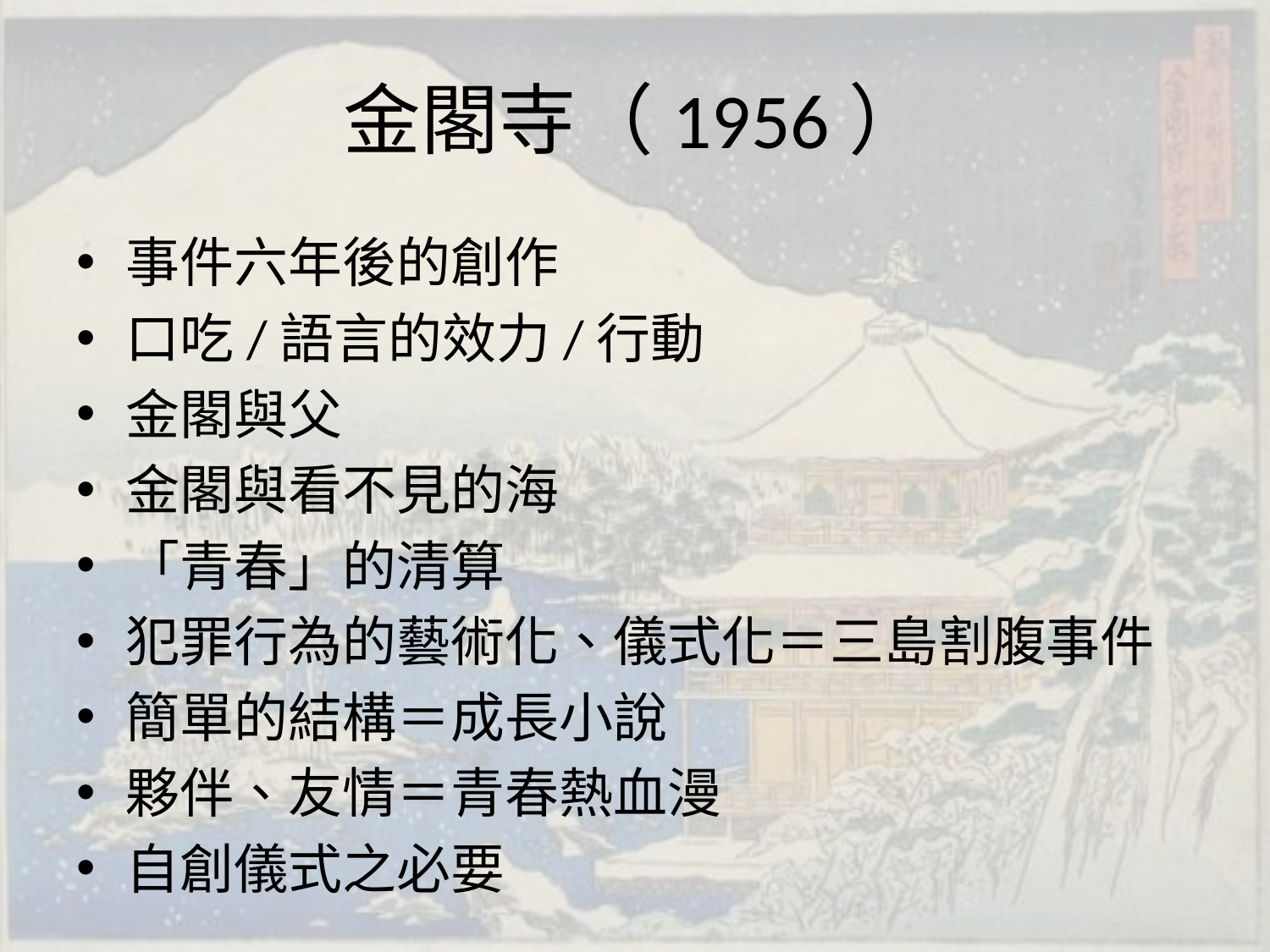

# 金閣寺（1956）
事件六年後的創作
口吃/語言的效力/行動
金閣與父
金閣與看不見的海
「青春」的清算
犯罪行為的藝術化、儀式化＝三島割腹事件
簡單的結構＝成長小說
夥伴、友情＝青春熱血漫
自創儀式之必要